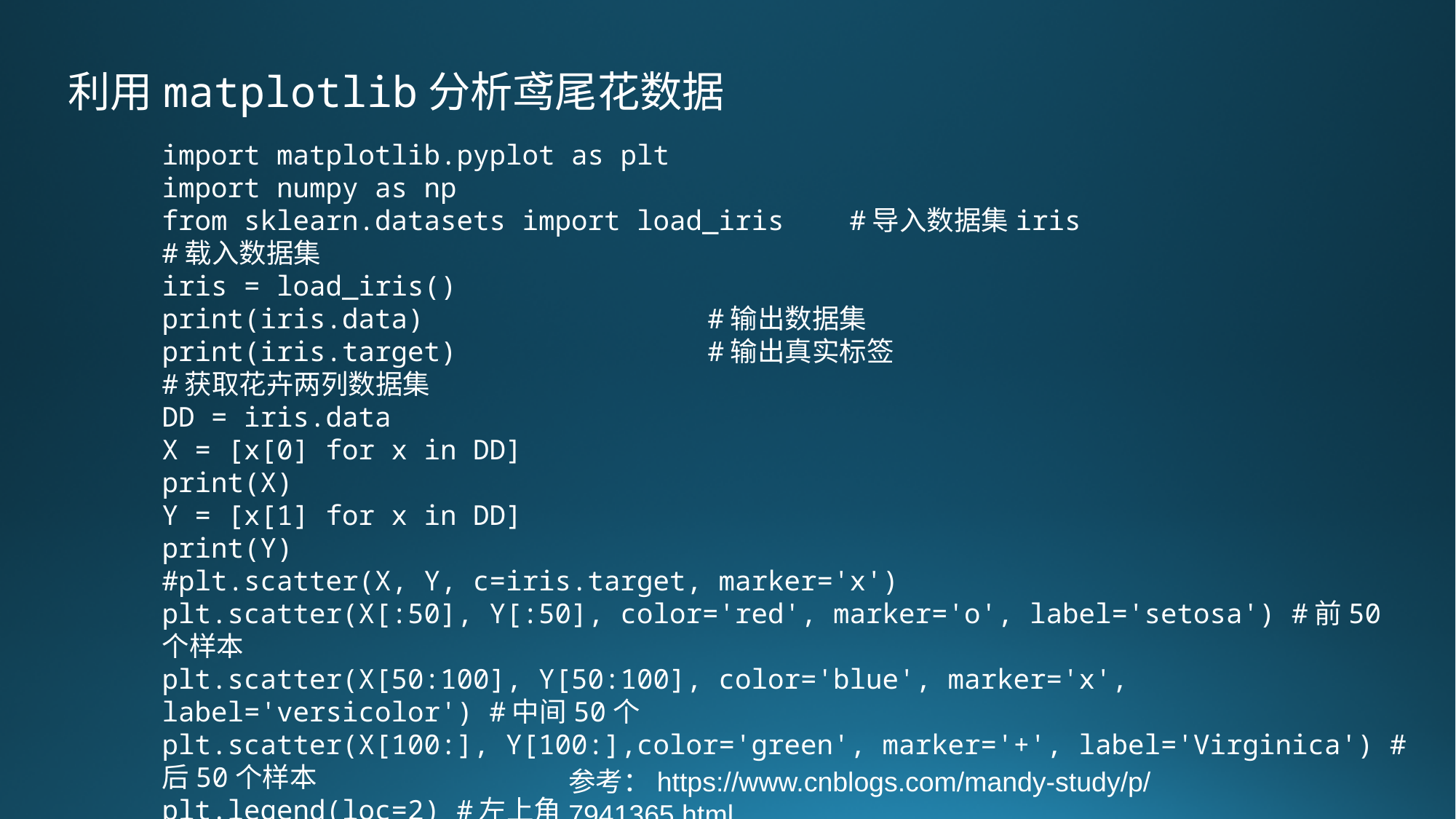

利用matplotlib分析鸢尾花数据
import matplotlib.pyplot as plt
import numpy as np
from sklearn.datasets import load_iris    #导入数据集iris
#载入数据集
iris = load_iris()
print(iris.data)			#输出数据集
print(iris.target)			#输出真实标签
#获取花卉两列数据集
DD = iris.data
X = [x[0] for x in DD]
print(X)
Y = [x[1] for x in DD]
print(Y)
#plt.scatter(X, Y, c=iris.target, marker='x')
plt.scatter(X[:50], Y[:50], color='red', marker='o', label='setosa') #前50个样本
plt.scatter(X[50:100], Y[50:100], color='blue', marker='x', label='versicolor') #中间50个
plt.scatter(X[100:], Y[100:],color='green', marker='+', label='Virginica') #后50个样本
plt.legend(loc=2) #左上角
plt.show()
参考：https://www.cnblogs.com/mandy-study/p/7941365.html